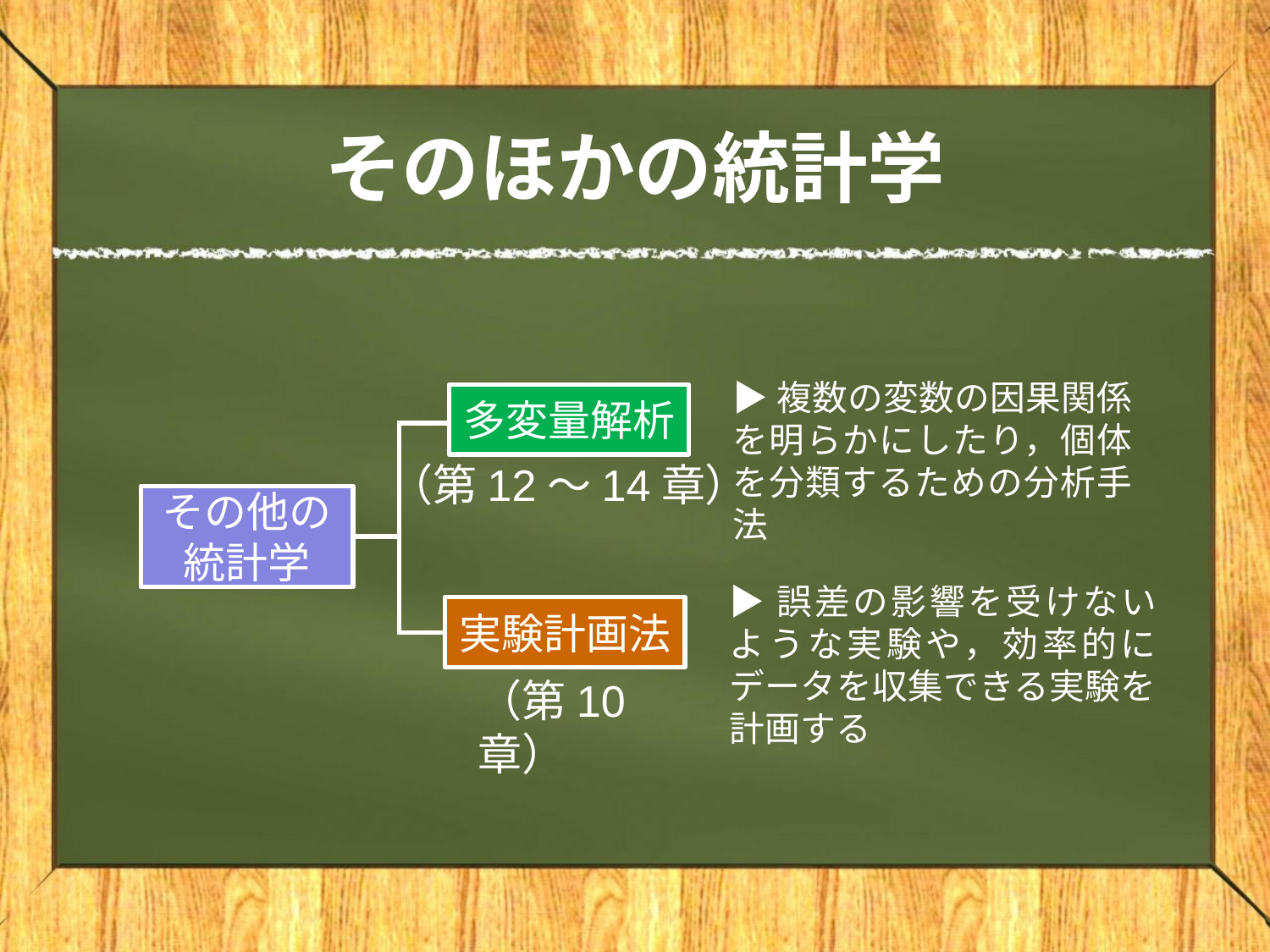

# そのほかの統計学
▶複数の変数の因果関係を明らかにしたり，個体を分類するための分析手法
多変量解析
（第12～14章）
その他の統計学
▶誤差の影響を受けないような実験や，効率的にデータを収集できる実験を計画する
実験計画法
（第10章）